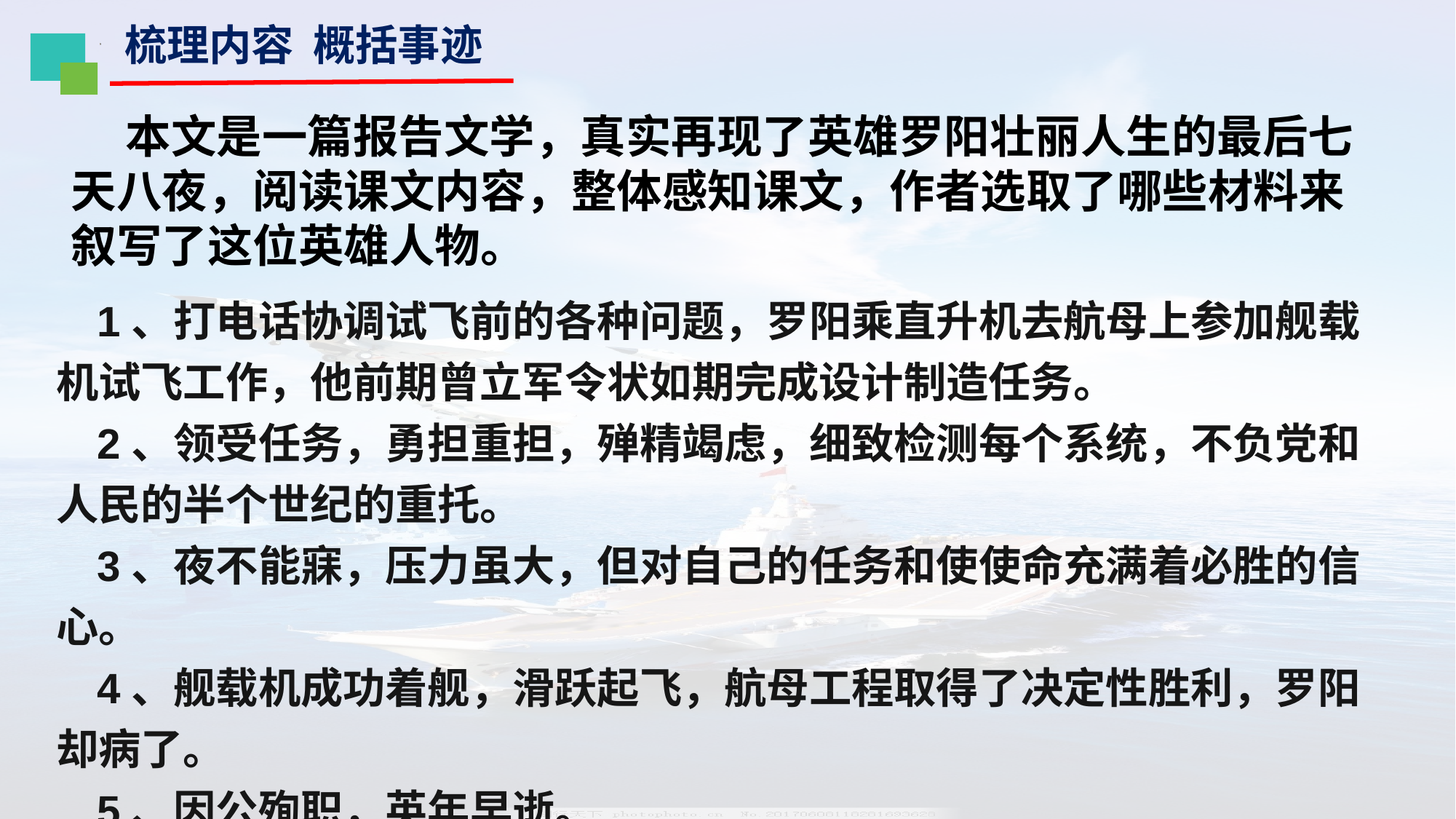

梳理内容  概括事迹

本文是一篇报告文学，真实再现了英雄罗阳壮丽人生的最后七天八夜，阅读课文内容，整体感知课文，作者选取了哪些材料来叙写了这位英雄人物。
1、打电话协调试飞前的各种问题，罗阳乘直升机去航母上参加舰载机试飞工作，他前期曾立军令状如期完成设计制造任务。
2、领受任务，勇担重担，殚精竭虑，细致检测每个系统，不负党和人民的半个世纪的重托。
3、夜不能寐，压力虽大，但对自己的任务和使使命充满着必胜的信心。
4、舰载机成功着舰，滑跃起飞，航母工程取得了决定性胜利，罗阳却病了。
5、因公殉职，英年早逝。